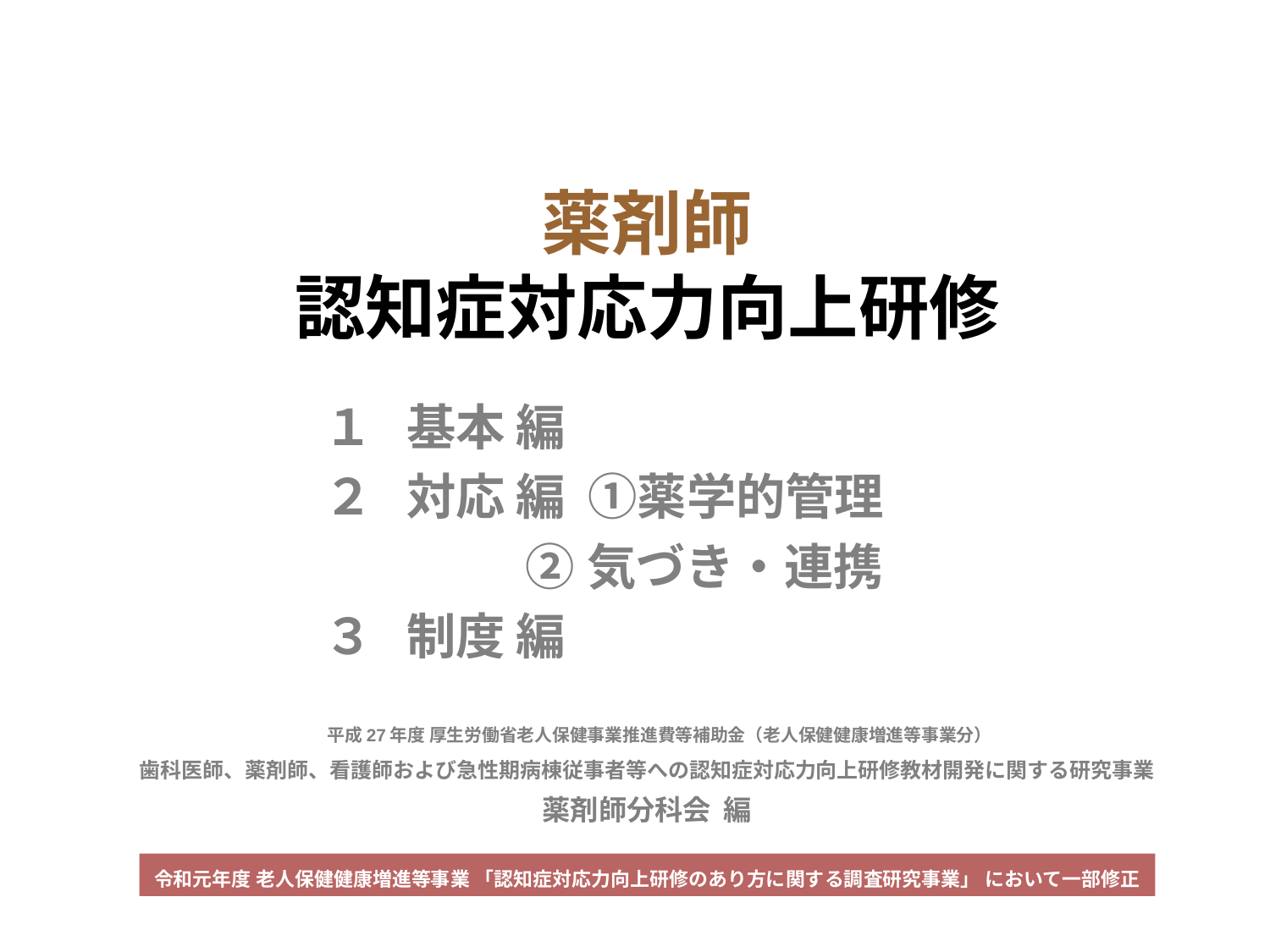

薬剤師
認知症対応力向上研修
１   基本 編
２   対応 編  ①薬学的管理
                  ②気づき・連携
３   制度 編
平成27年度 厚生労働省老人保健事業推進費等補助金（老人保健健康増進等事業分）
歯科医師、薬剤師、看護師および急性期病棟従事者等への認知症対応力向上研修教材開発に関する研究事業
薬剤師分科会  編
令和元年度 老人保健健康増進等事業 「認知症対応力向上研修のあり方に関する調査研究事業」 において一部修正